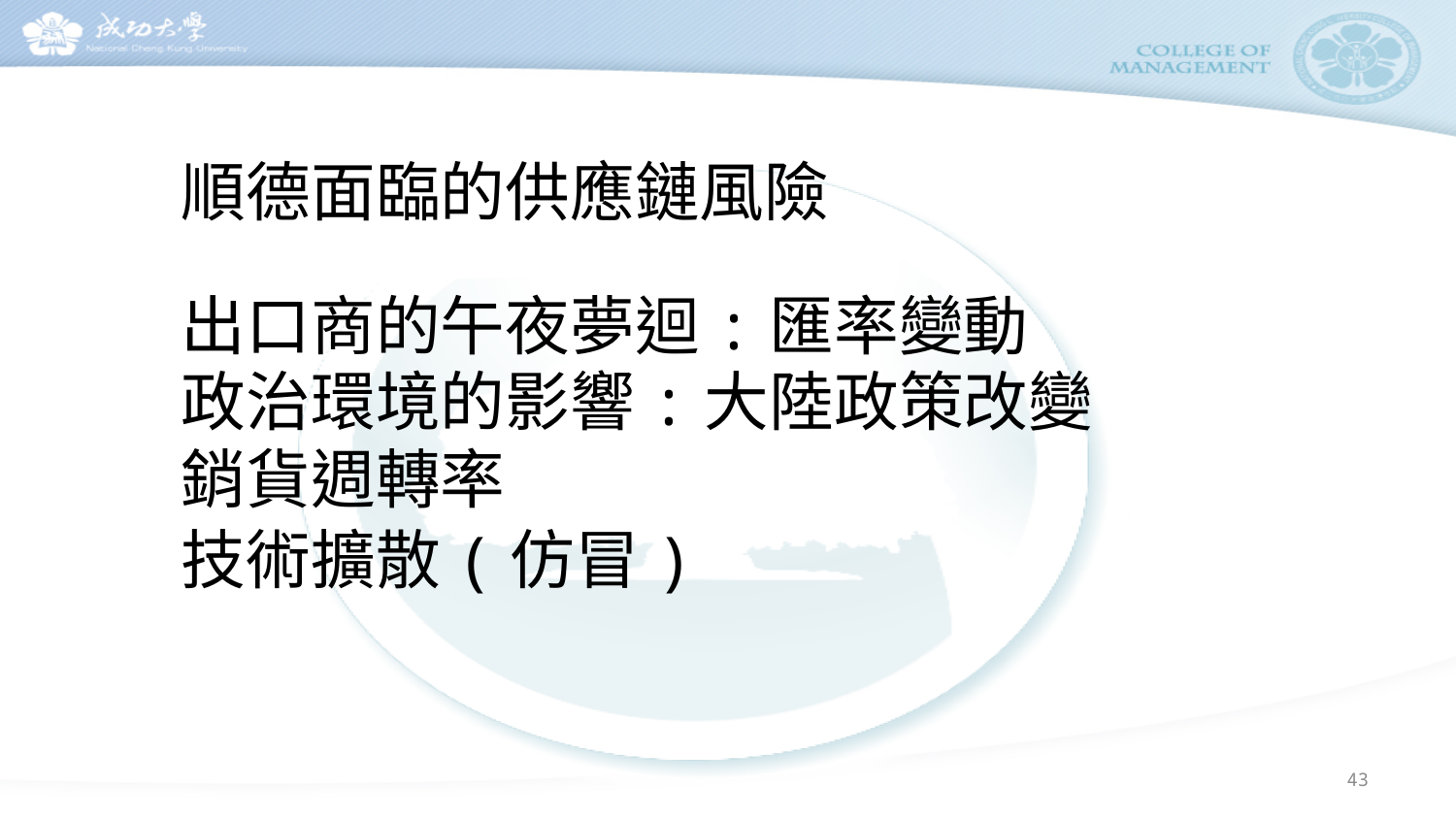

順德面臨的供應鏈風險
出口商的午夜夢迴:匯率變動
政治環境的影響:大陸政策改變
銷貨週轉率
技術擴散(仿冒)
43